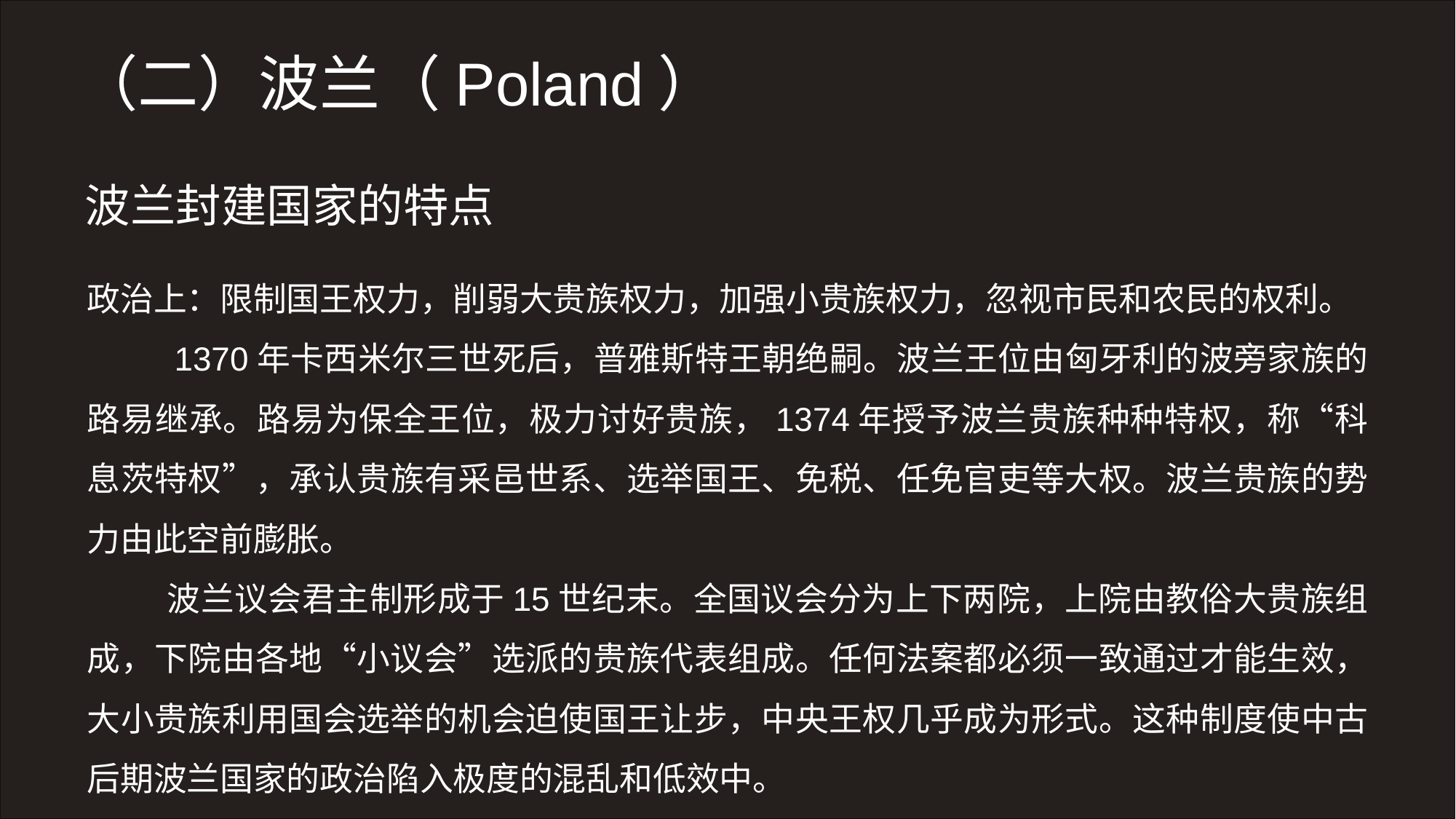

（二）波兰（Poland）
波兰封建国家的特点
政治上：限制国王权力，削弱大贵族权力，加强小贵族权力，忽视市民和农民的权利。
         1370年卡西米尔三世死后，普雅斯特王朝绝嗣。波兰王位由匈牙利的波旁家族的路易继承。路易为保全王位，极力讨好贵族，1374年授予波兰贵族种种特权，称“科息茨特权”，承认贵族有采邑世系、选举国王、免税、任免官吏等大权。波兰贵族的势力由此空前膨胀。
         波兰议会君主制形成于15世纪末。全国议会分为上下两院，上院由教俗大贵族组成，下院由各地“小议会”选派的贵族代表组成。任何法案都必须一致通过才能生效，大小贵族利用国会选举的机会迫使国王让步，中央王权几乎成为形式。这种制度使中古后期波兰国家的政治陷入极度的混乱和低效中。